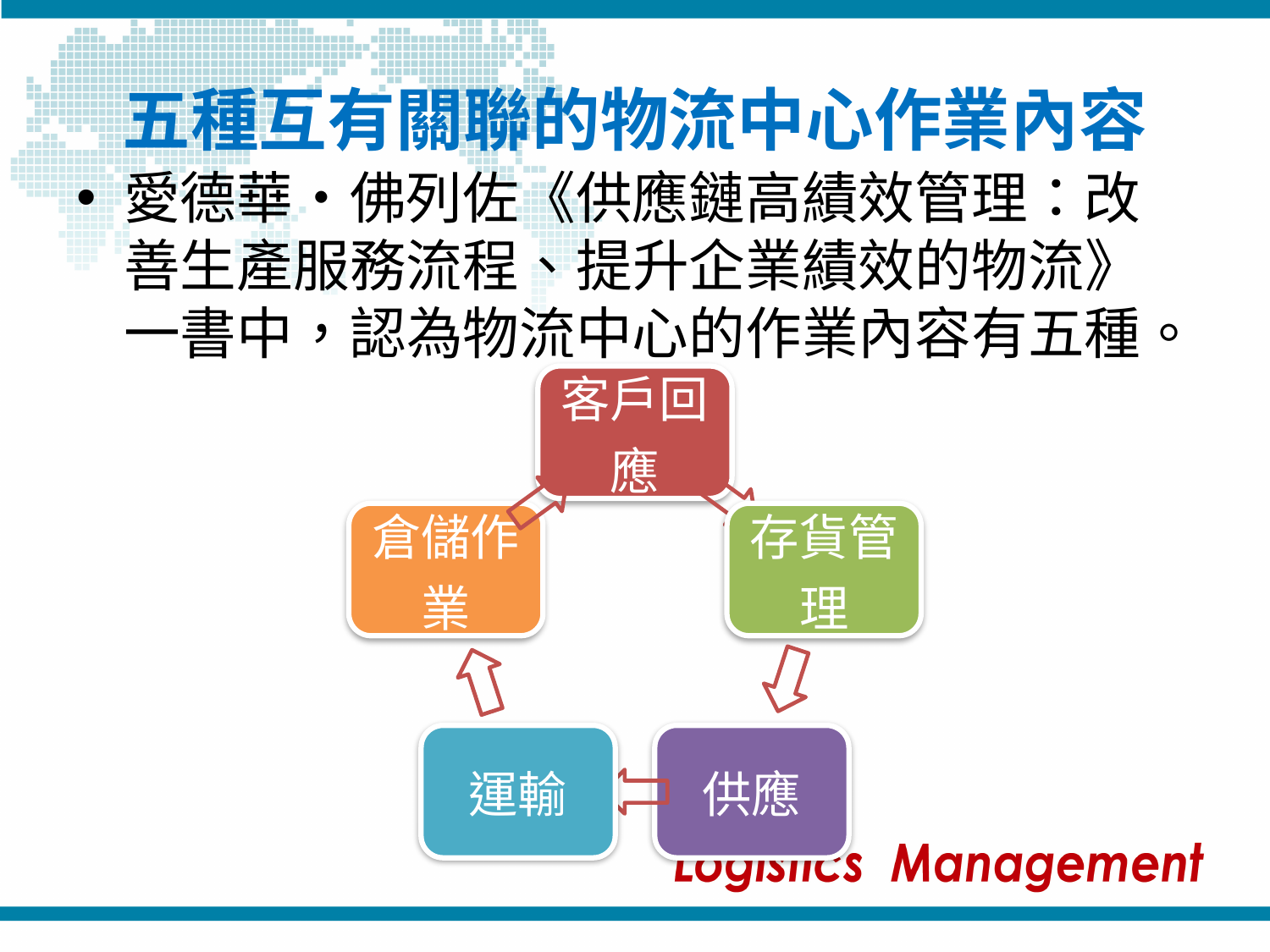

# 五種互有關聯的物流中心作業內容
愛德華‧佛列佐《供應鏈高績效管理：改善生產服務流程、提升企業績效的物流》一書中，認為物流中心的作業內容有五種。
客戶回應
存貨管理
供應
運輸
倉儲作業